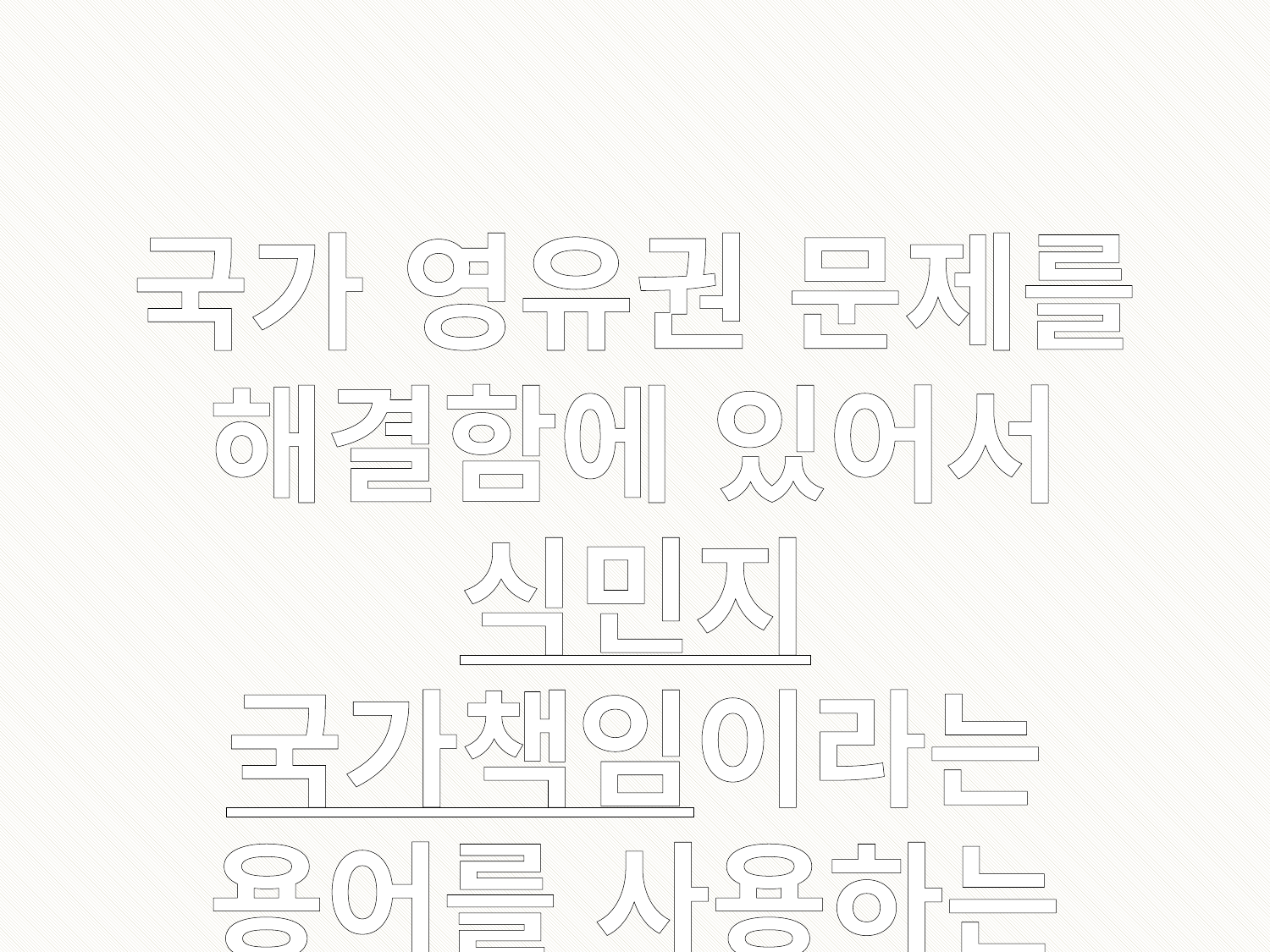

국가 영유권 문제를 해결함에 있어서 식민지 국가책임이라는 용어를 사용하는 이유는….